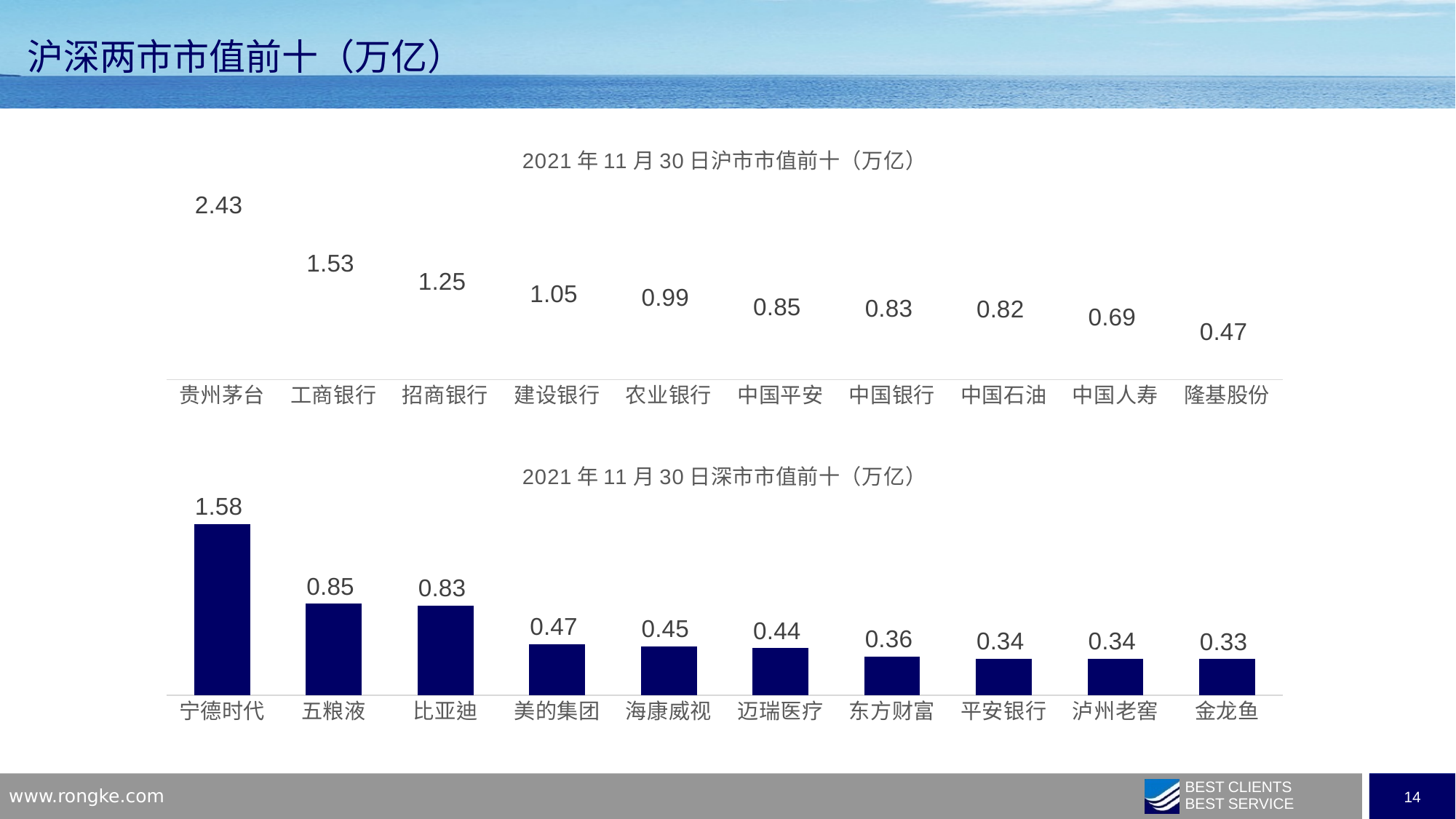

沪深两市市值前十（万亿）

### Chart: 2021年11月30日沪市市值前十（万亿）

| Category | 系列 1 |
|---|---|
| 贵州茅台 | 2.425429026306 |
| 工商银行 | 1.5273051432921998 |
| 招商银行 | 1.2473523499533001 |
| 建设银行 | 1.0542015099339 |
| 农业银行 | 0.99361533170084 |
| 中国平安 | 0.85159785202356 |
| 中国银行 | 0.8281888808376899 |
| 中国石油 | 0.8211549361791 |
| 中国人寿 | 0.6934832218910401 |
| 隆基股份 | 0.47320032573336 |

### Chart: 2021年11月30日深市市值前十（万亿）

| Category | 系列 1 |
|---|---|
| 宁德时代 | 1.584978816 |
| 五粮液 | 0.84619054509 |
| 比亚迪 | 0.8276351633425 |
| 美的集团 | 0.47333967109021996 |
| 海康威视 | 0.45409360938496 |
| 迈瑞医疗 | 0.43574022047238004 |
| 东方财富 | 0.35803085765096004 |
| 平安银行 | 0.33843921337312 |
| 泸州老窖 | 0.3369663071038 |
| 金龙鱼 | 0.33353631129471994 |